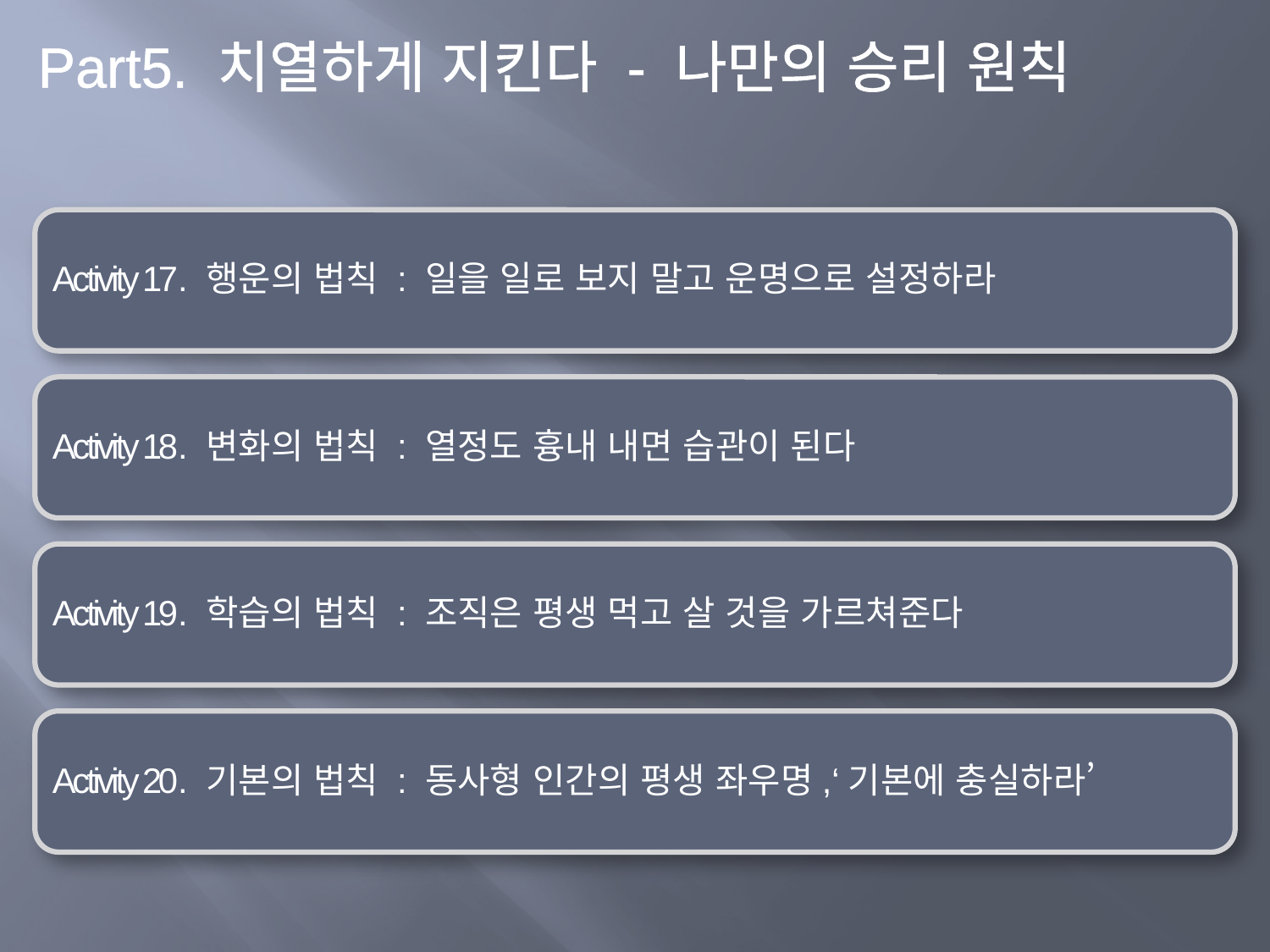

Part5. 치열하게 지킨다 - 나만의 승리 원칙
Activity 17. 행운의 법칙 : 일을 일로 보지 말고 운명으로 설정하라
Activity 18. 변화의 법칙 : 열정도 흉내 내면 습관이 된다
Activity 19. 학습의 법칙 : 조직은 평생 먹고 살 것을 가르쳐준다
Activity 20. 기본의 법칙 : 동사형 인간의 평생 좌우명,‘기본에 충실하라’